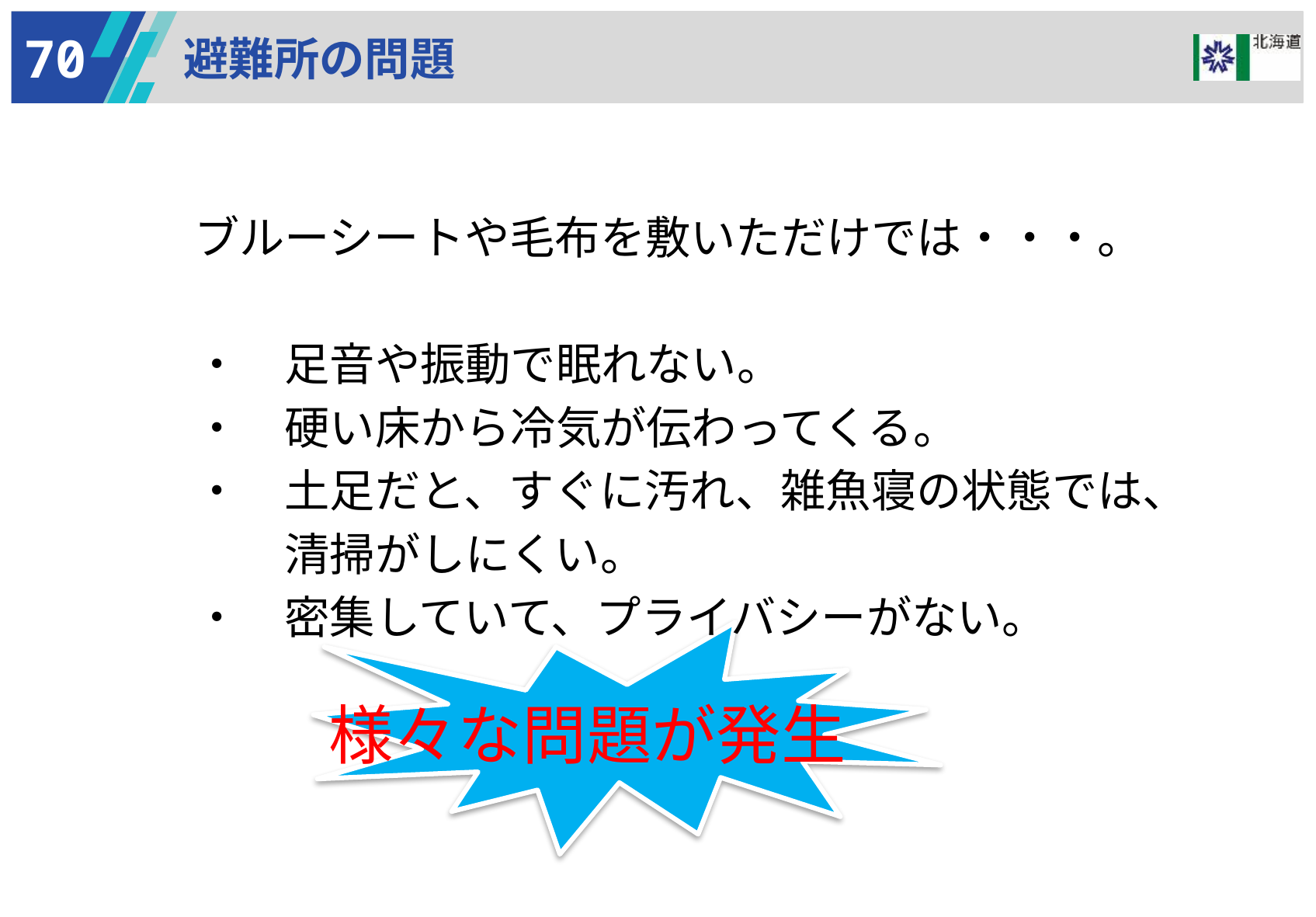

70
避難所の問題
ブルーシートや毛布を敷いただけでは・・・。

・　足音や振動で眠れない。
・　硬い床から冷気が伝わってくる。
・　土足だと、すぐに汚れ、雑魚寝の状態では、
　　清掃がしにくい。
・　密集していて、プライバシーがない。

様々な問題が発生